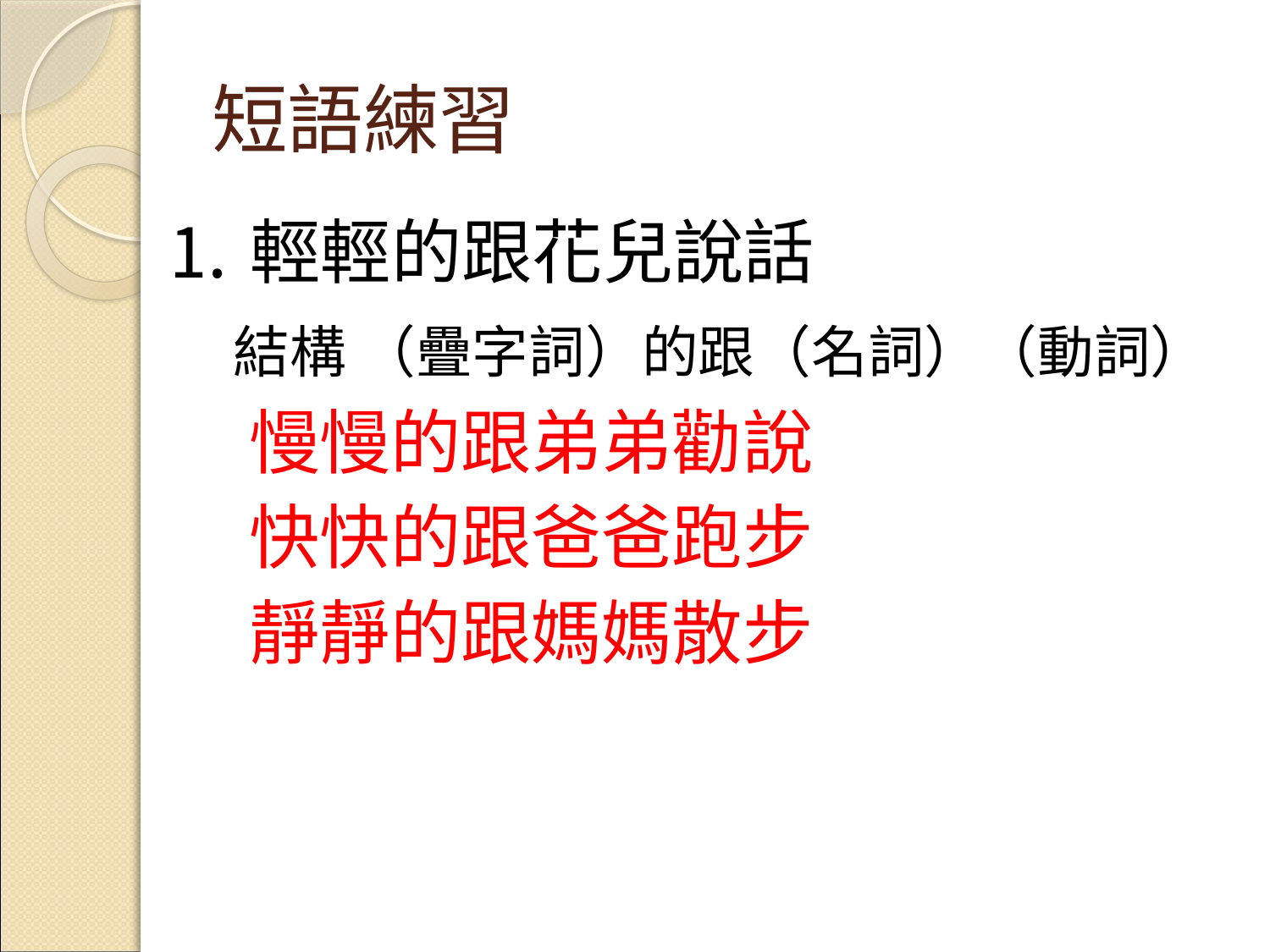

短語練習
⒈輕輕的跟花兒說話
　結構 （疊字詞）的跟（名詞）（動詞）
　 慢慢的跟弟弟勸說
　 快快的跟爸爸跑步
　 靜靜的跟媽媽散步